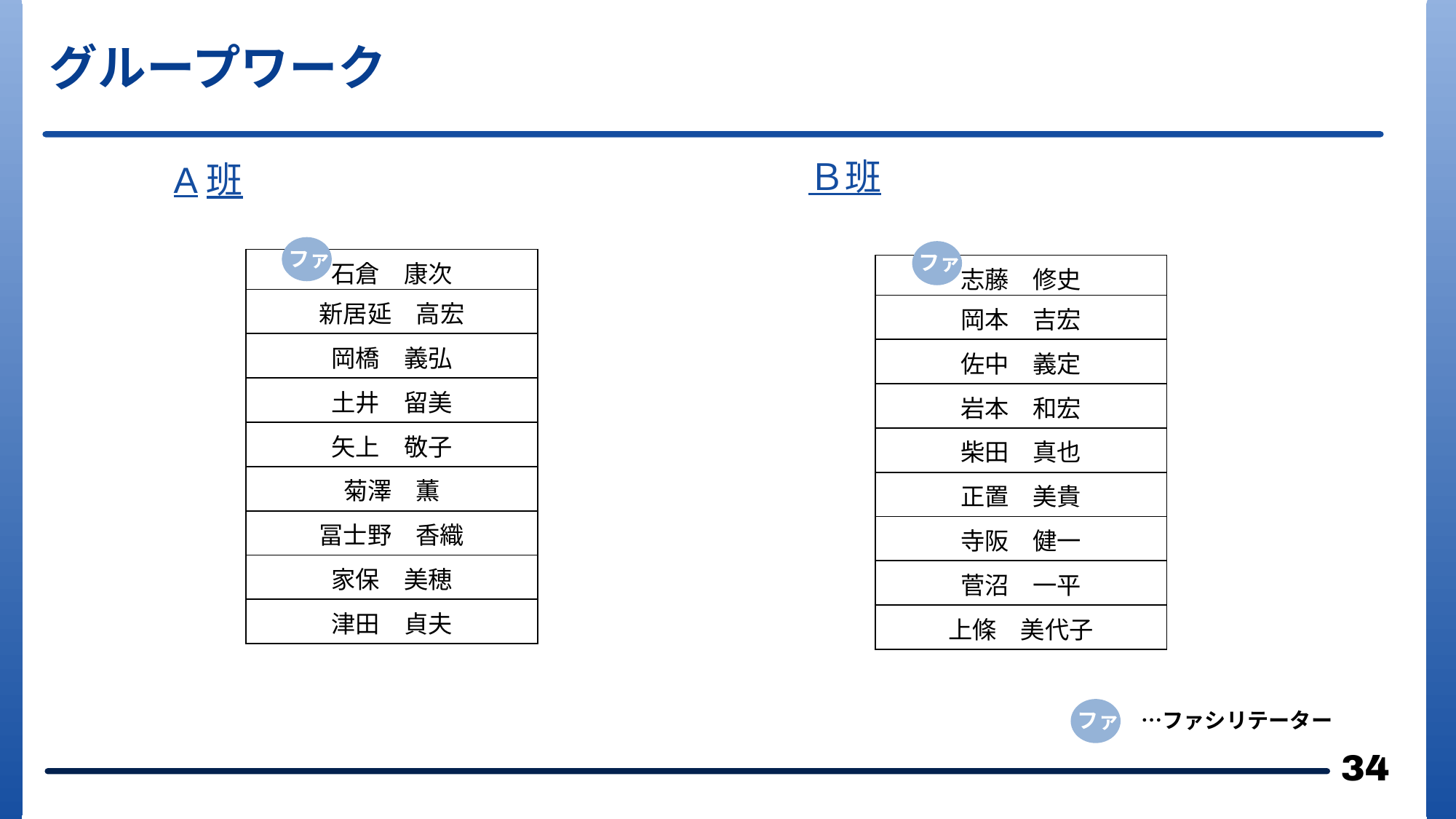

グループワーク

Ｂ班
A班

ファ

ファ
| 石倉　康次 |
| --- |
| 新居延　高宏 |
| 岡橋　義弘 |
| 土井　留美 |
| 矢上　敬子 |
| 菊澤　薫 |
| 冨士野　香織 |
| 家保　美穂 |
| 津田　貞夫 |
| 志藤　修史 |
| --- |
| 岡本　吉宏 |
| 佐中　義定 |
| 岩本　和宏 |
| 柴田　真也 |
| 正置　美貴 |
| 寺阪　健一 |
| 菅沼　一平 |
| 上條　美代子 |

ファ　…ファシリテーター
34